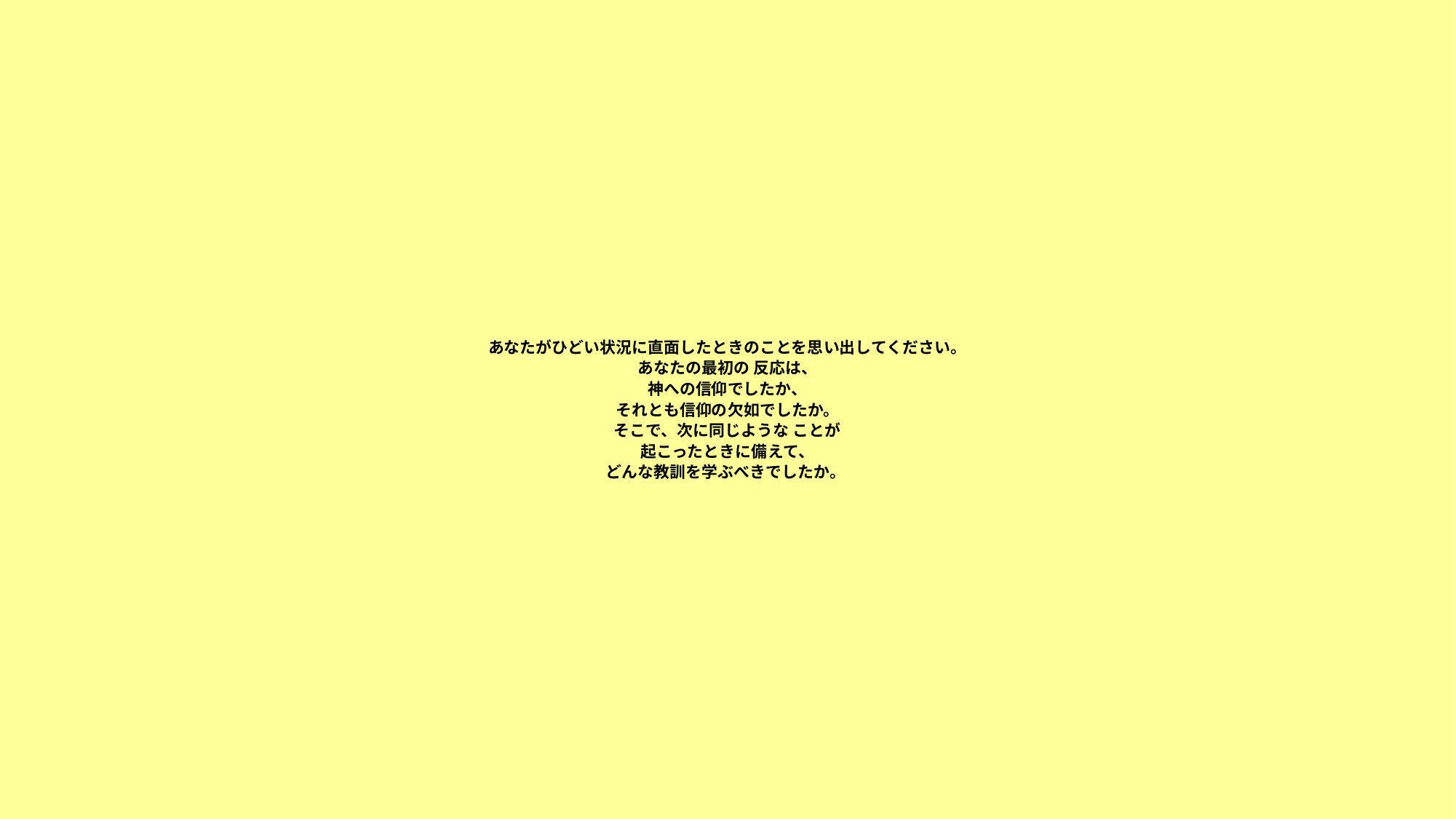

# あなたがひどい状況に直面したときのことを思い出してください。 あなたの最初の 反応は、 神への信仰でしたか、 それとも信仰の欠如でしたか。 そこで、次に同じような ことが 起こったときに備えて、 どんな教訓を学ぶべきでしたか。